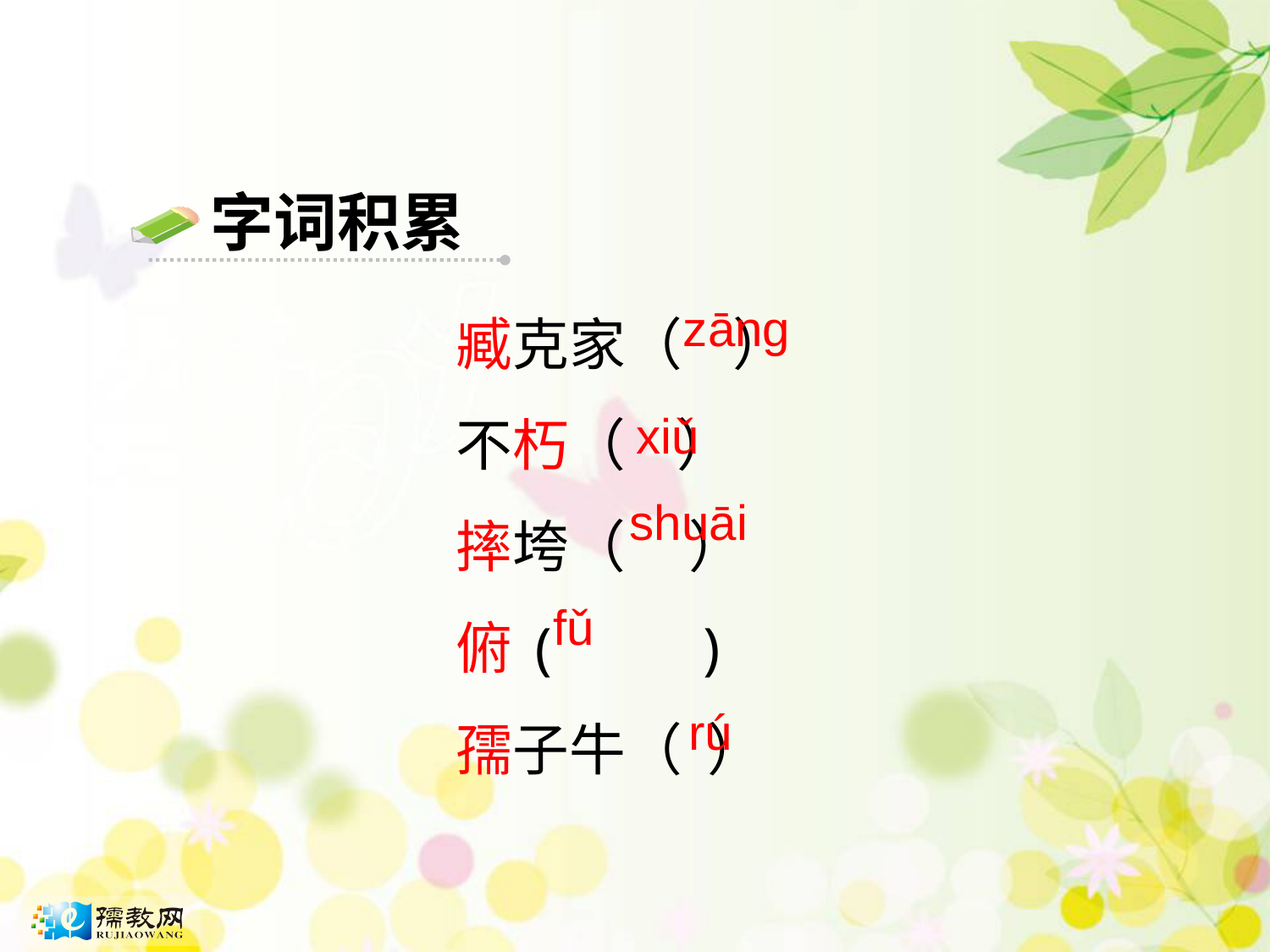

字词积累

臧克家（    ）
不朽（    ）  
摔垮（     ）
俯(    )
孺子牛（  ）
zānɡ
xiǔ
shuāi
fǔ
rú